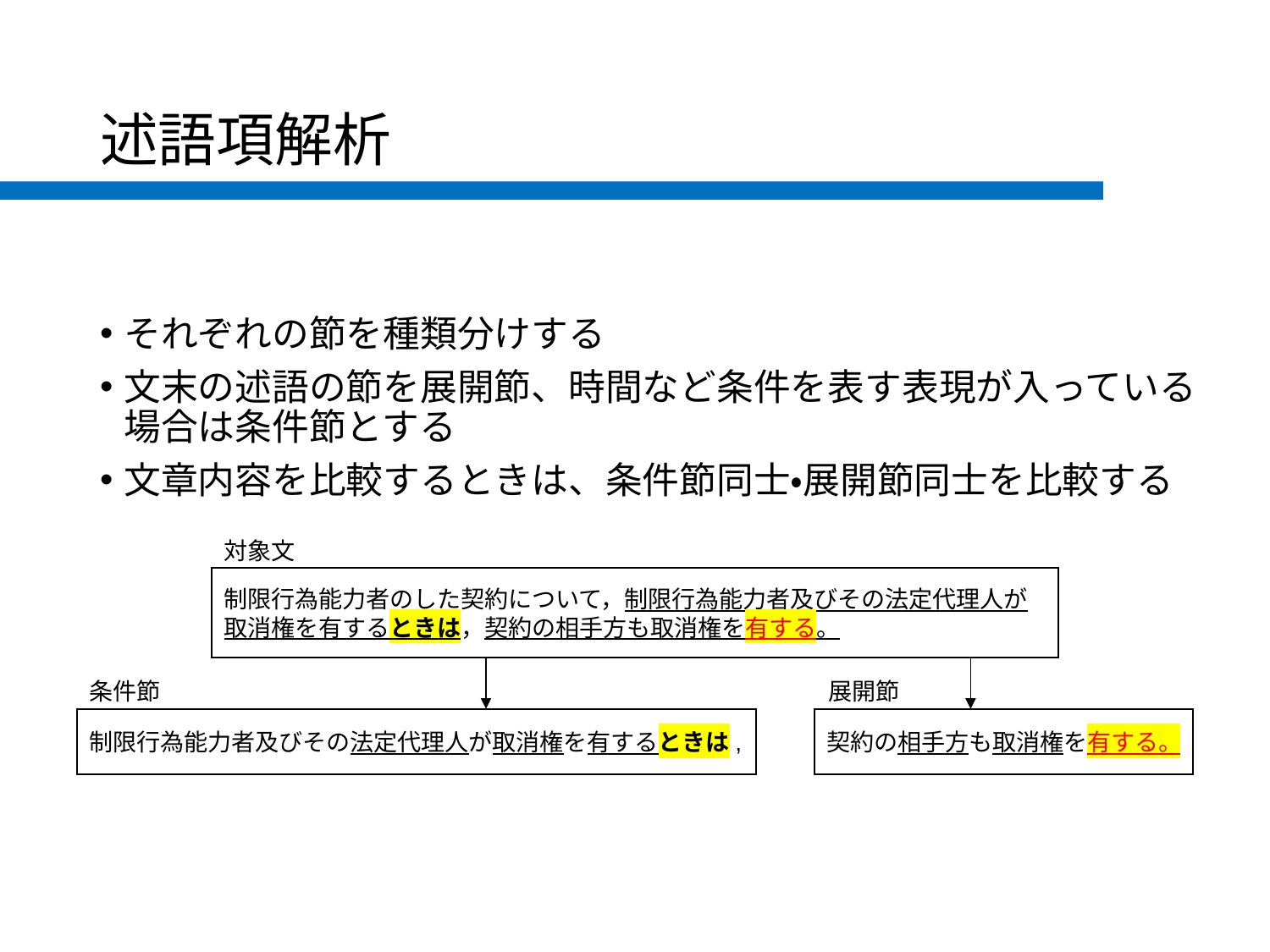

# 述語項解析
それぞれの節を種類分けする
文末の述語の節を展開節、時間など条件を表す表現が入っている場合は条件節とする
文章内容を比較するときは、条件節同士・展開節同士を比較する

対象文
制限行為能力者のした契約について，制限行為能力者及びその法定代理人が取消権を有するときは，契約の相手方も取消権を有する。
条件節
展開節
制限行為能力者及びその法定代理人が取消権を有するときは,
契約の相手方も取消権を有する。